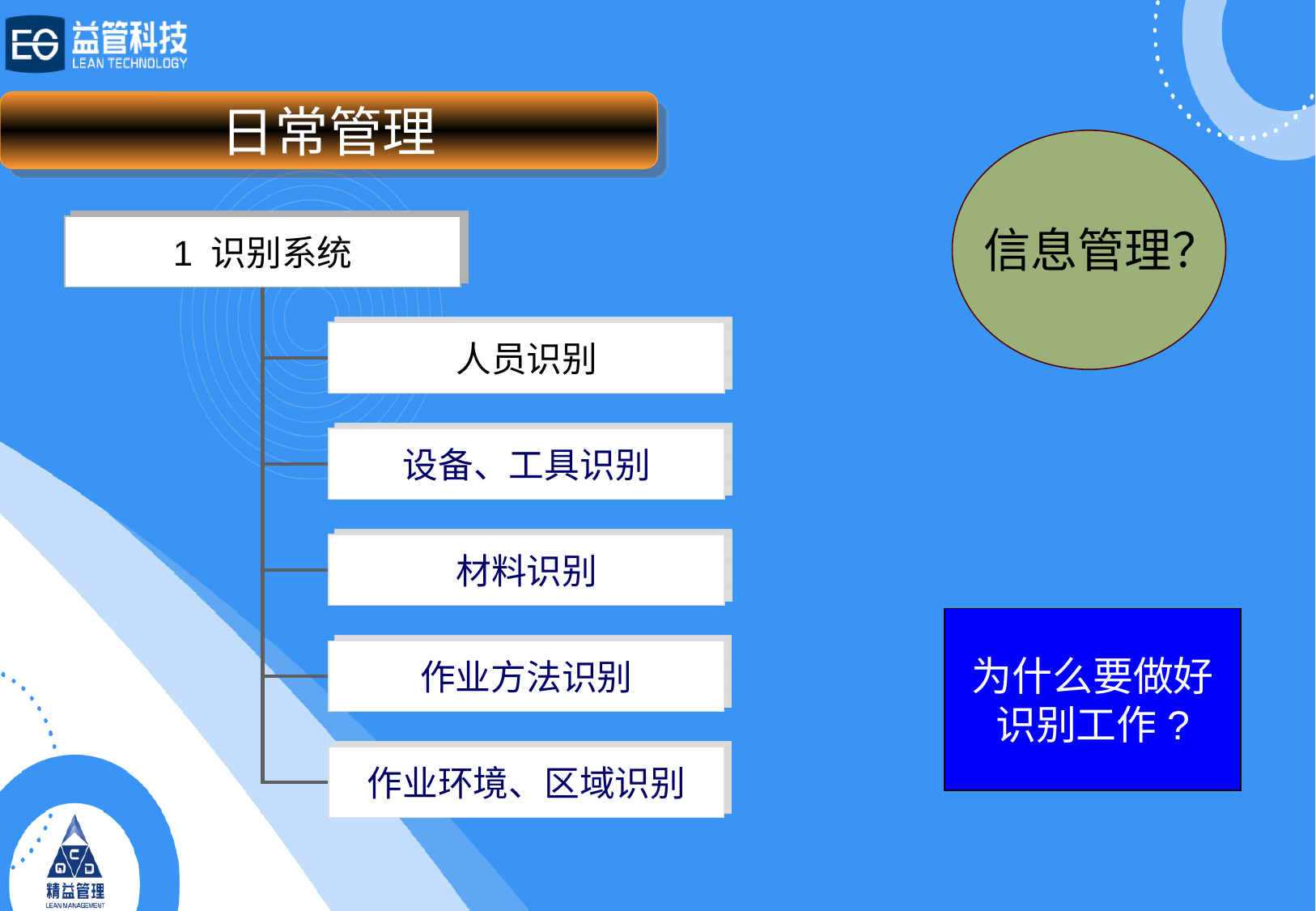

日常管理

信息管理？

1 识别系统
人员识别
设备、工具识别
材料识别
作业方法识别
作业环境、区域识别
为什么要做好识别工作?